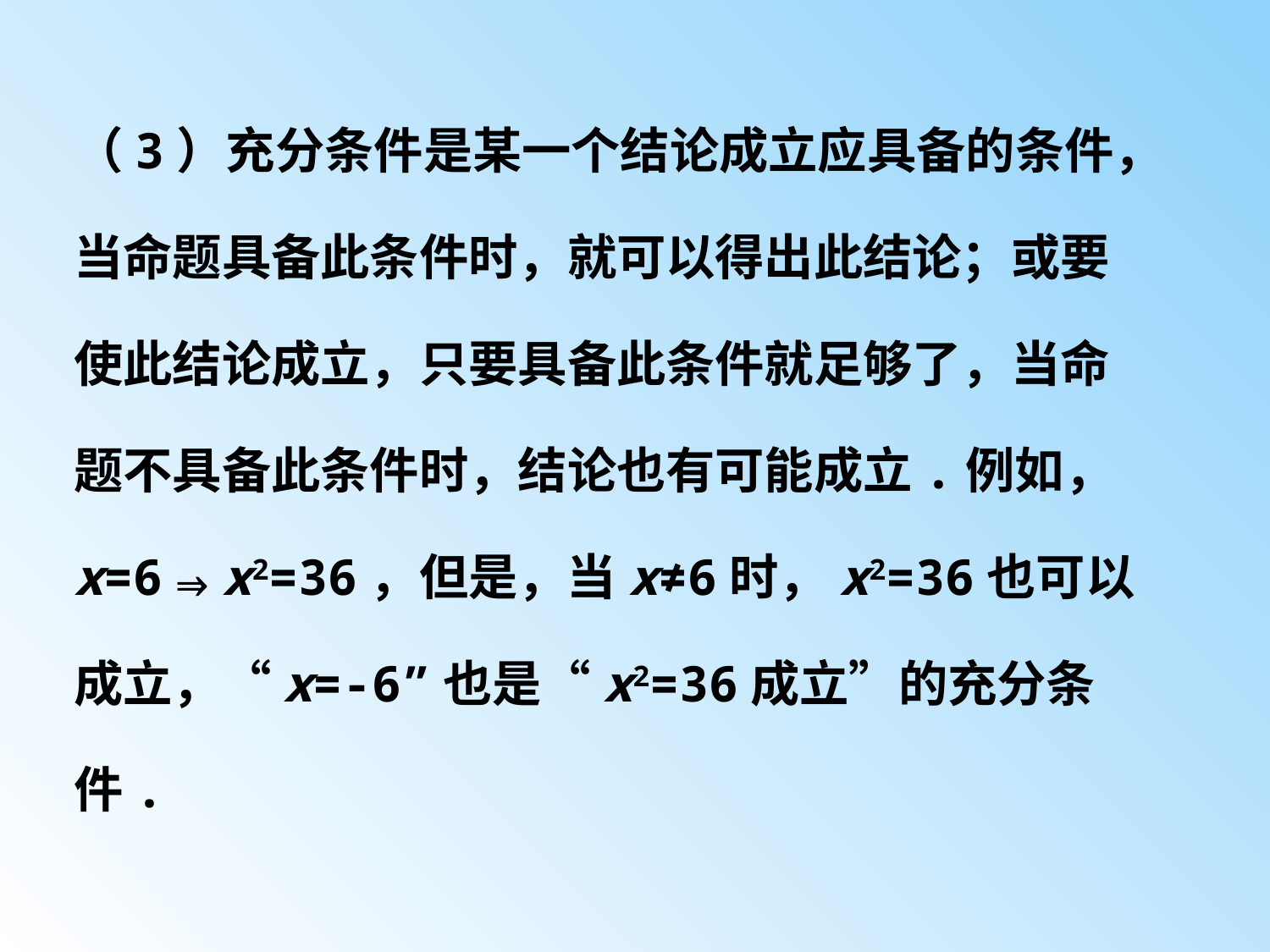

（3）充分条件是某一个结论成立应具备的条件，当命题具备此条件时，就可以得出此结论；或要使此结论成立，只要具备此条件就足够了，当命题不具备此条件时，结论也有可能成立.例如，x=6⇒x2=36，但是，当x≠6时，x2=36也可以成立，“x=-6”也是“x2=36成立”的充分条件.